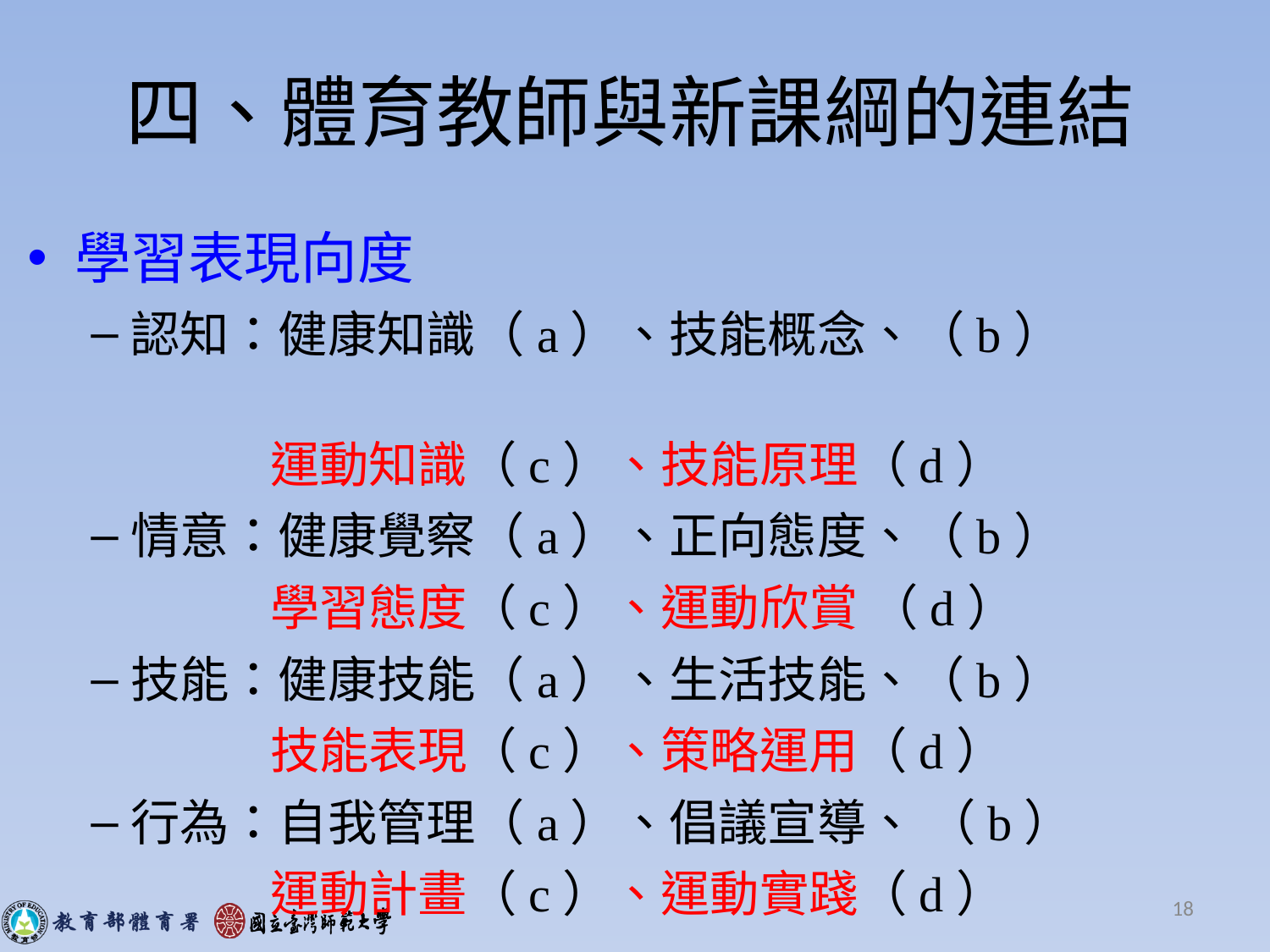

# 四、體育教師與新課綱的連結
學習表現向度
認知：健康知識（a）、技能概念、（b）
                     運動知識（c）、技能原理（d）
情意：健康覺察（a）、正向態度、（b）
                     學習態度（c）、運動欣賞 （d）
技能：健康技能（a）、生活技能、（b）
                     技能表現（c）、策略運用（d）
行為：自我管理（a）、倡議宣導、 （b）
                     運動計畫（c）、運動實踐（d）
18